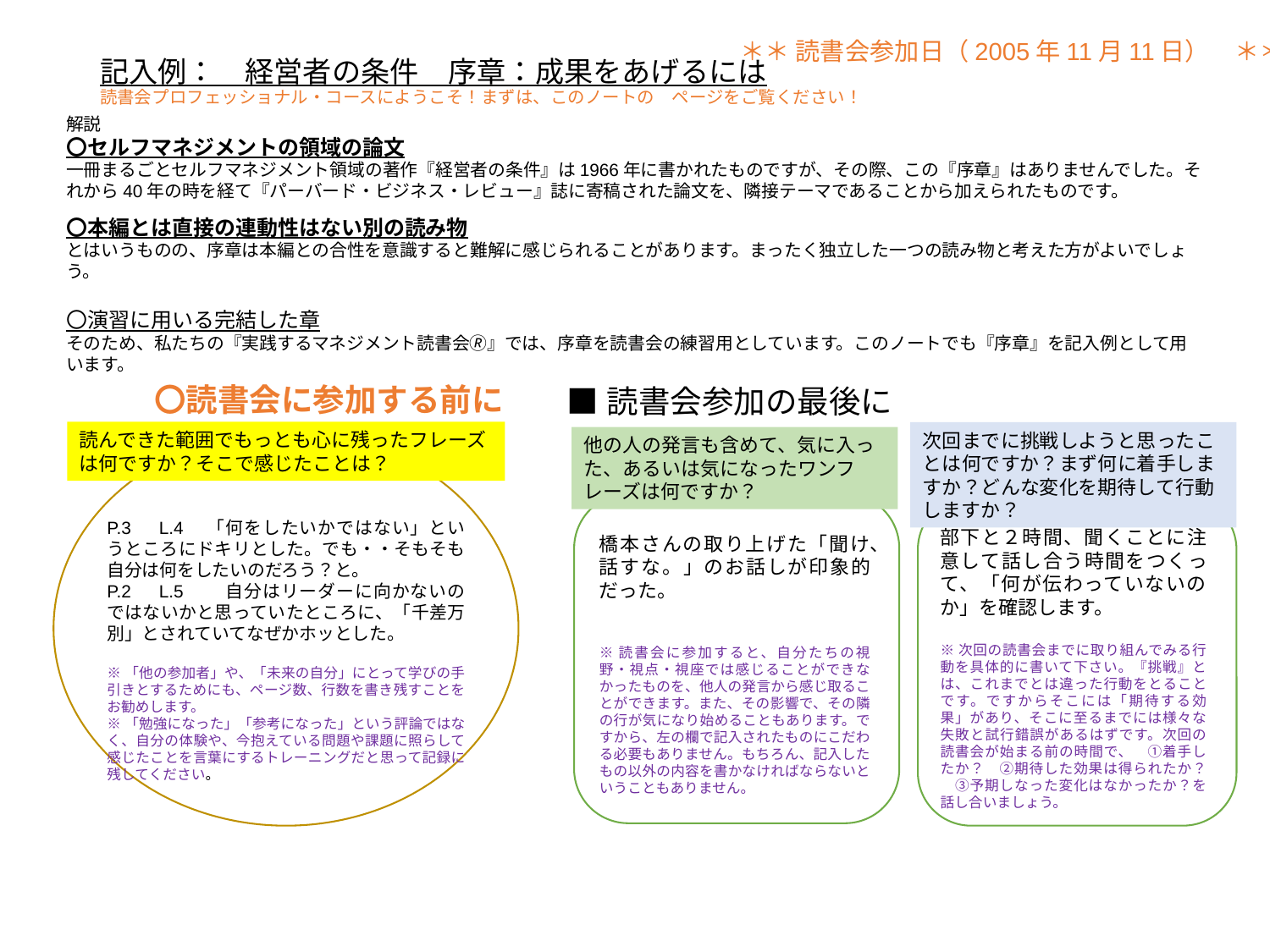

＊＊ 読書会参加日（2005年11月11日）　＊＊
# 記入例：　経営者の条件　序章：成果をあげるには 読書会プロフェッショナル・コースにようこそ！まずは、このノートの　ページをご覧ください！
解説
〇セルフマネジメントの領域の論文
一冊まるごとセルフマネジメント領域の著作『経営者の条件』は1966年に書かれたものですが、その際、この『序章』はありませんでした。それから40年の時を経て『パーバード・ビジネス・レビュー』誌に寄稿された論文を、隣接テーマであることから加えられたものです。

〇本編とは直接の連動性はない別の読み物
とはいうものの、序章は本編との合性を意識すると難解に感じられることがあります。まったく独立した一つの読み物と考えた方がよいでしょう。
〇演習に用いる完結した章
そのため、私たちの『実践するマネジメント読書会🄬』では、序章を読書会の練習用としています。このノートでも『序章』を記入例として用います。

〇読書会に参加する前に
■読書会参加の最後に
読んできた範囲でもっとも心に残ったフレーズは何ですか？そこで感じたことは？
次回までに挑戦しようと思ったことは何ですか？まず何に着手しますか？どんな変化を期待して行動しますか？
他の人の発言も含めて、気に入った、あるいは気になったワンフレーズは何ですか？

P.3　L.4　「何をしたいかではない」というところにドキリとした。でも・・そもそも自分は何をしたいのだろう？と。
P.2　L.5　　自分はリーダーに向かないのではないかと思っていたところに、「千差万別」とされていてなぜかホッとした。

※「他の参加者」や、「未来の自分」にとって学びの手引きとするためにも、ページ数、行数を書き残すことをお勧めします。
※「勉強になった」「参考になった」という評論ではなく、自分の体験や、今抱えている問題や課題に照らして感じたことを言葉にするトレーニングだと思って記録に残してください。
部下と２時間、聞くことに注意して話し合う時間をつくって、「何が伝わっていないのか」を確認します。

※次回の読書会までに取り組んでみる行動を具体的に書いて下さい。『挑戦』とは、これまでとは違った行動をとることです。ですからそこには「期待する効果」があり、そこに至るまでには様々な失敗と試行錯誤があるはずです。次回の読書会が始まる前の時間で、　①着手したか？　②期待した効果は得られたか？　③予期しなった変化はなかったか？を話し合いましょう。
橋本さんの取り上げた「聞け、話すな。」のお話しが印象的だった。

※読書会に参加すると、自分たちの視野・視点・視座では感じることができなかったものを、他人の発言から感じ取ることができます。また、その影響で、その隣の行が気になり始めることもあります。ですから、左の欄で記入されたものにこだわる必要もありません。もちろん、記入したもの以外の内容を書かなければならないということもありません。